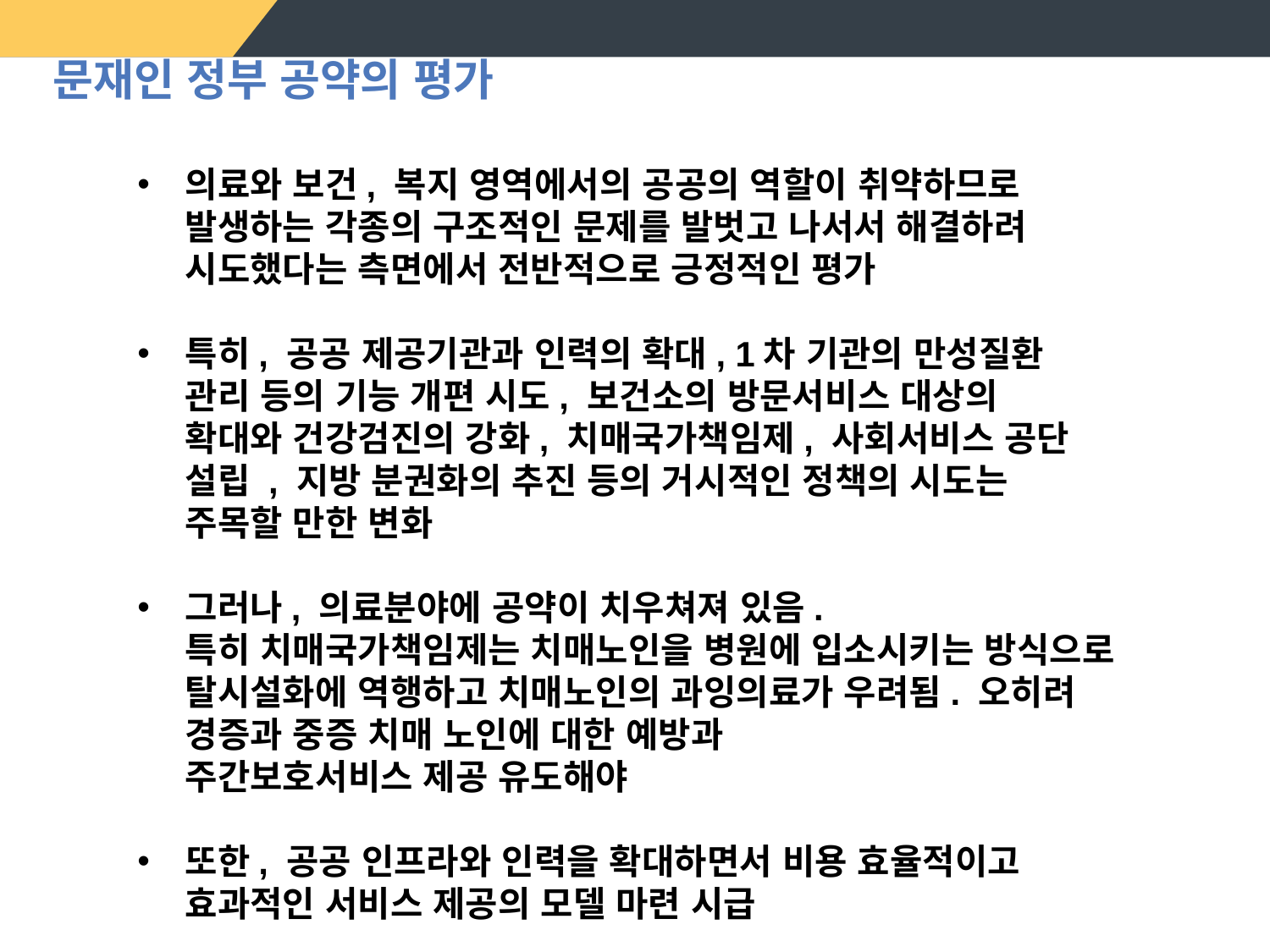

문재인 정부 공약의 평가
의료와 보건, 복지 영역에서의 공공의 역할이 취약하므로
발생하는 각종의 구조적인 문제를 발벗고 나서서 해결하려
시도했다는 측면에서 전반적으로 긍정적인 평가

특히, 공공 제공기관과 인력의 확대, 1차 기관의 만성질환
관리 등의 기능 개편 시도, 보건소의 방문서비스 대상의
확대와 건강검진의 강화, 치매국가책임제, 사회서비스 공단
설립 , 지방 분권화의 추진 등의 거시적인 정책의 시도는
주목할 만한 변화

그러나, 의료분야에 공약이 치우쳐져 있음.
특히 치매국가책임제는 치매노인을 병원에 입소시키는 방식으로 탈시설화에 역행하고 치매노인의 과잉의료가 우려됨. 오히려 경증과 중증 치매 노인에 대한 예방과
주간보호서비스 제공 유도해야
또한, 공공 인프라와 인력을 확대하면서 비용 효율적이고
효과적인 서비스 제공의 모델 마련 시급